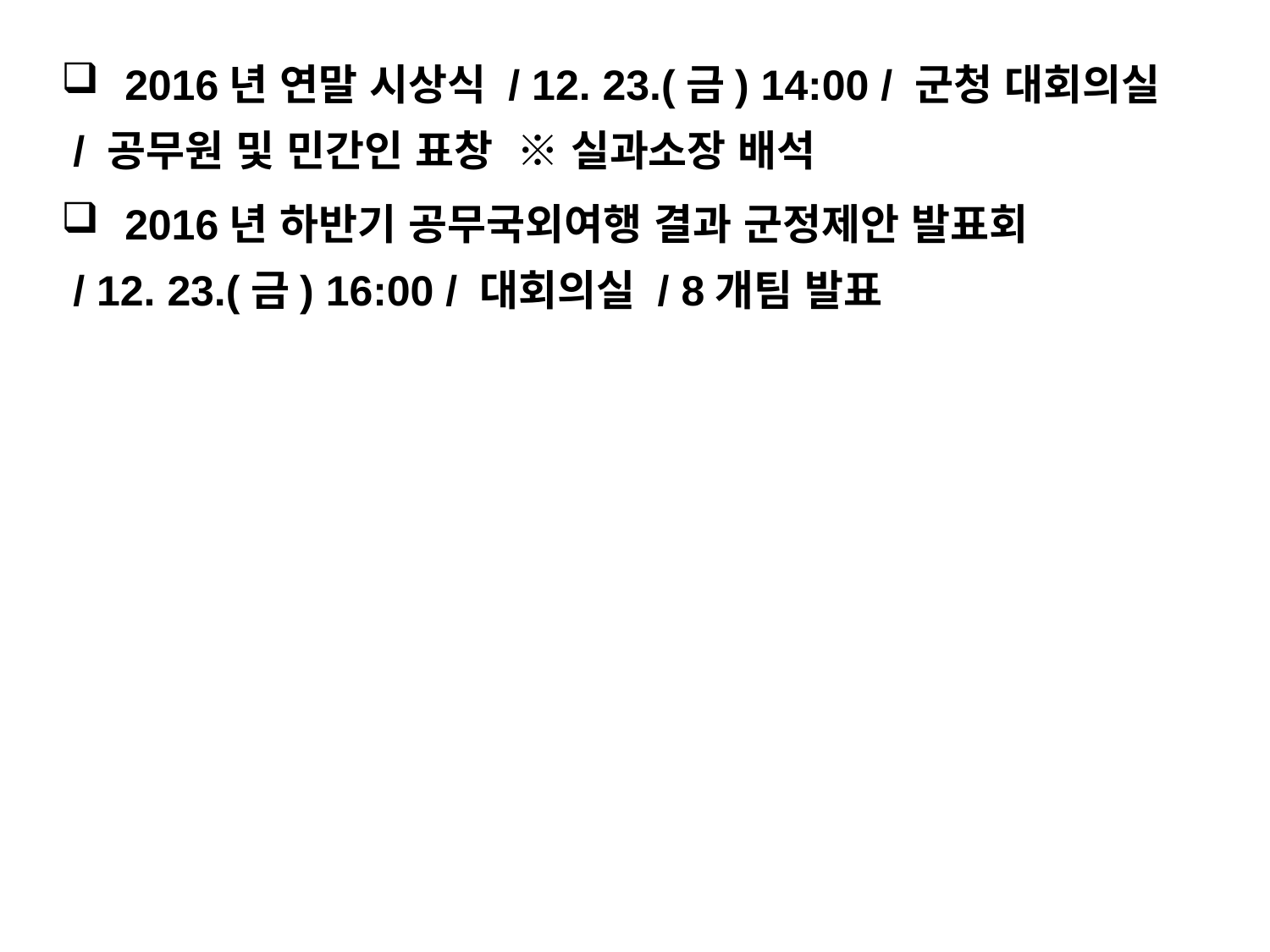

2016년 연말 시상식 / 12. 23.(금) 14:00 / 군청 대회의실
 / 공무원 및 민간인 표창  ※ 실과소장 배석
2016년 하반기 공무국외여행 결과 군정제안 발표회
 / 12. 23.(금) 16:00 / 대회의실 / 8개팀 발표